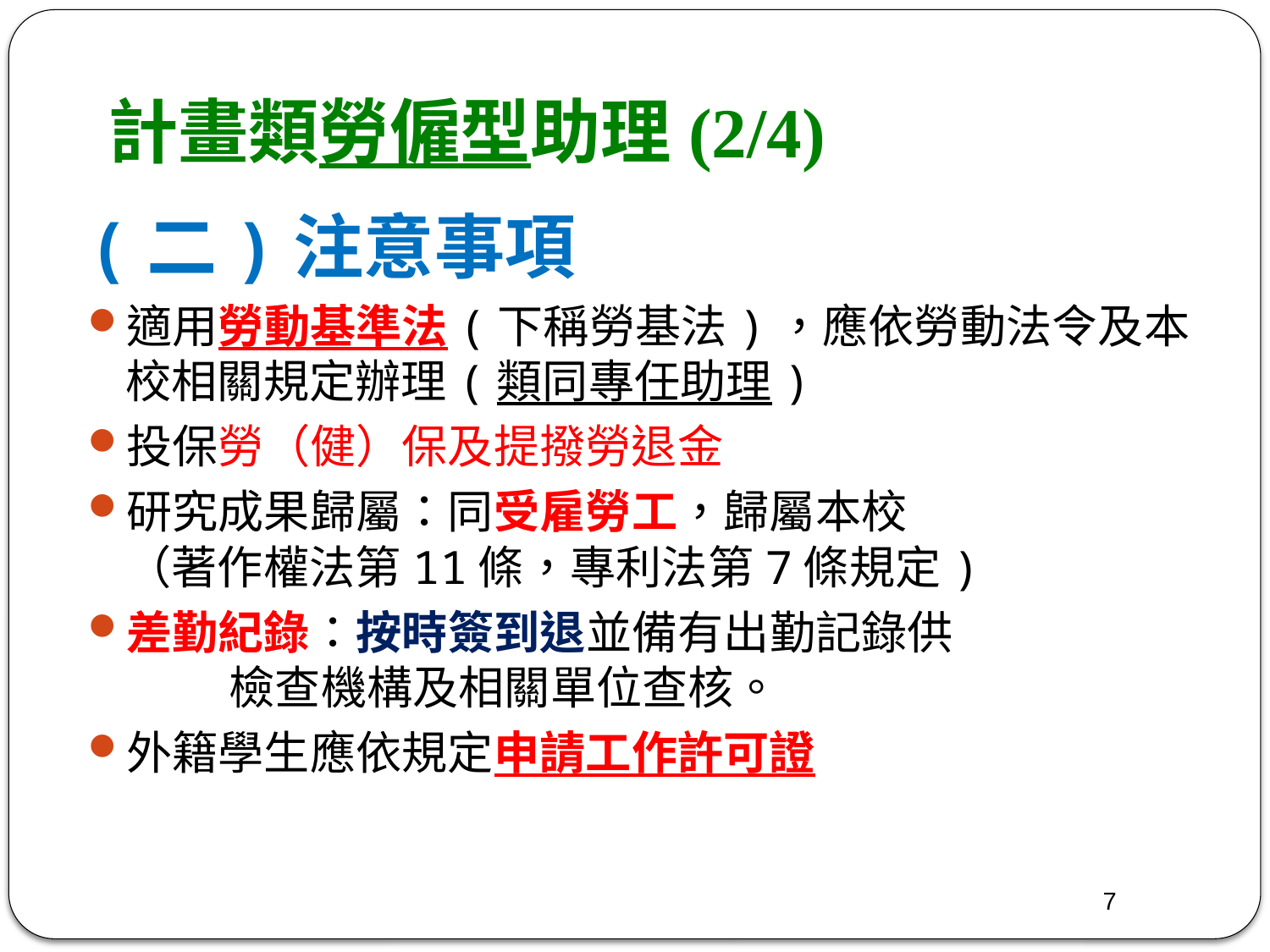

# 計畫類勞僱型助理(2/4)
(二)注意事項
適用勞動基準法(下稱勞基法)，應依勞動法令及本校相關規定辦理(類同專任助理)
投保勞（健）保及提撥勞退金
研究成果歸屬：同受雇勞工，歸屬本校
（著作權法第11條，專利法第7條規定)
差勤紀錄：按時簽到退並備有出勤記錄供
          檢查機構及相關單位查核。
外籍學生應依規定申請工作許可證

7